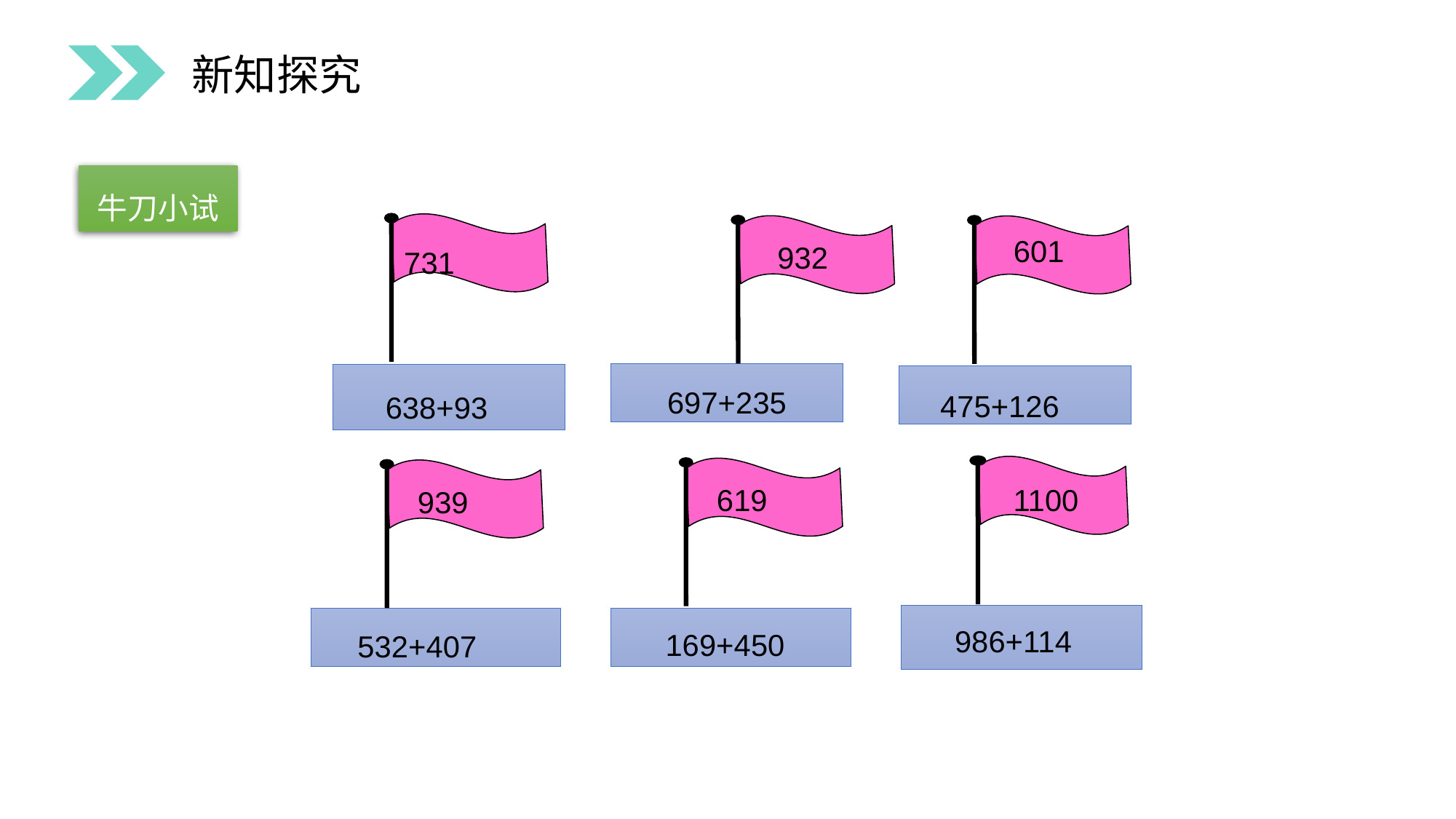

新知探究
牛刀小试
601

731
932

697+235
475+126
     638+93

1100
619

939

986+114
169+450
532+407